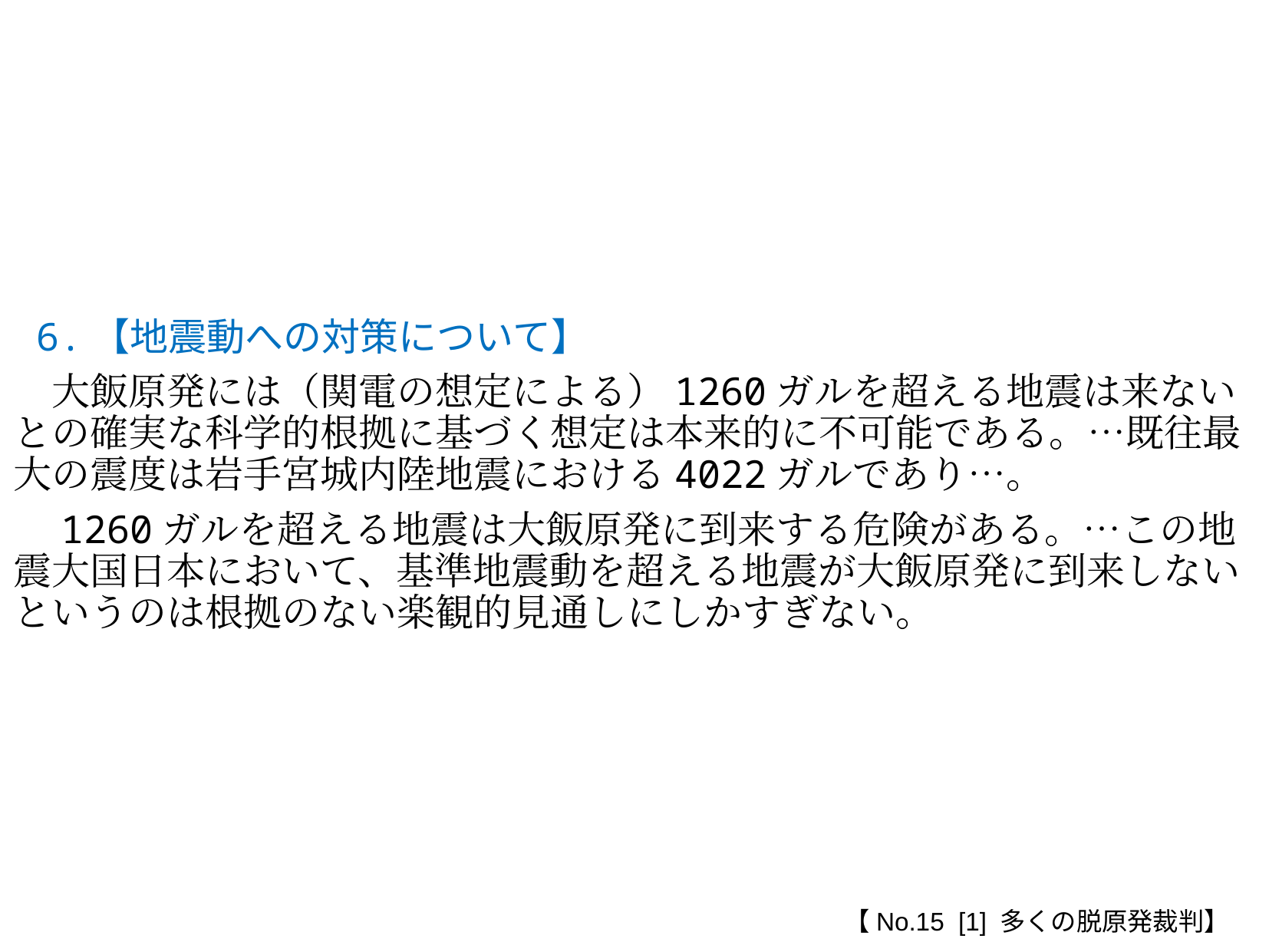

6.【地震動への対策について】
　大飯原発には（関電の想定による）1260ガルを超える地震は来ないとの確実な科学的根拠に基づく想定は本来的に不可能である。…既往最大の震度は岩手宮城内陸地震における4022ガルであり…。
　1260ガルを超える地震は大飯原発に到来する危険がある。…この地震大国日本において、基準地震動を超える地震が大飯原発に到来しないというのは根拠のない楽観的見通しにしかすぎない。

【No.15  [1] 多くの脱原発裁判】